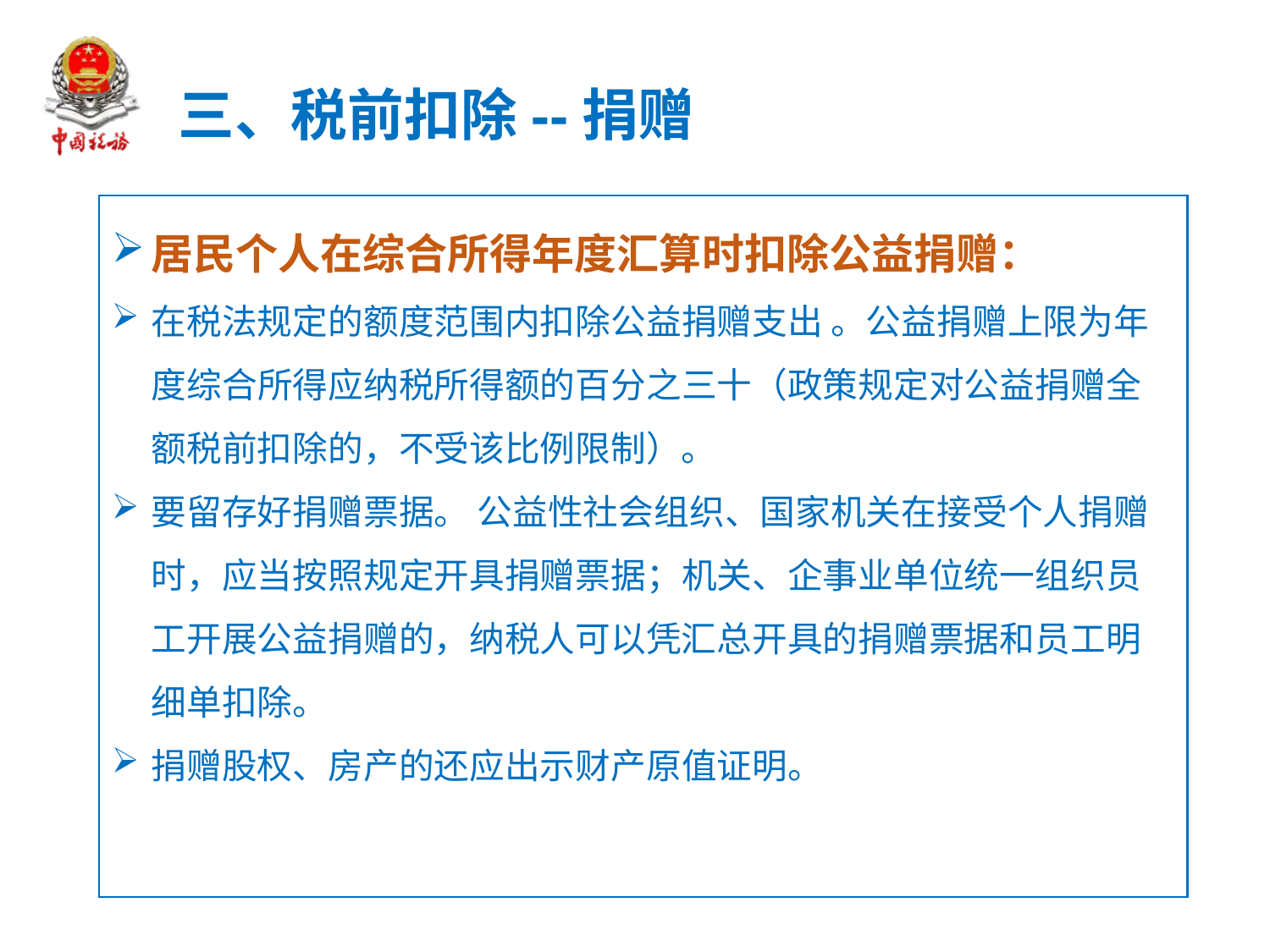

三、税前扣除--捐赠

居民个人在综合所得年度汇算时扣除公益捐赠：
在税法规定的额度范围内扣除公益捐赠支出 。公益捐赠上限为年度综合所得应纳税所得额的百分之三十（政策规定对公益捐赠全额税前扣除的，不受该比例限制）。
要留存好捐赠票据。 公益性社会组织、国家机关在接受个人捐赠时，应当按照规定开具捐赠票据；机关、企事业单位统一组织员工开展公益捐赠的，纳税人可以凭汇总开具的捐赠票据和员工明细单扣除。
捐赠股权、房产的还应出示财产原值证明。